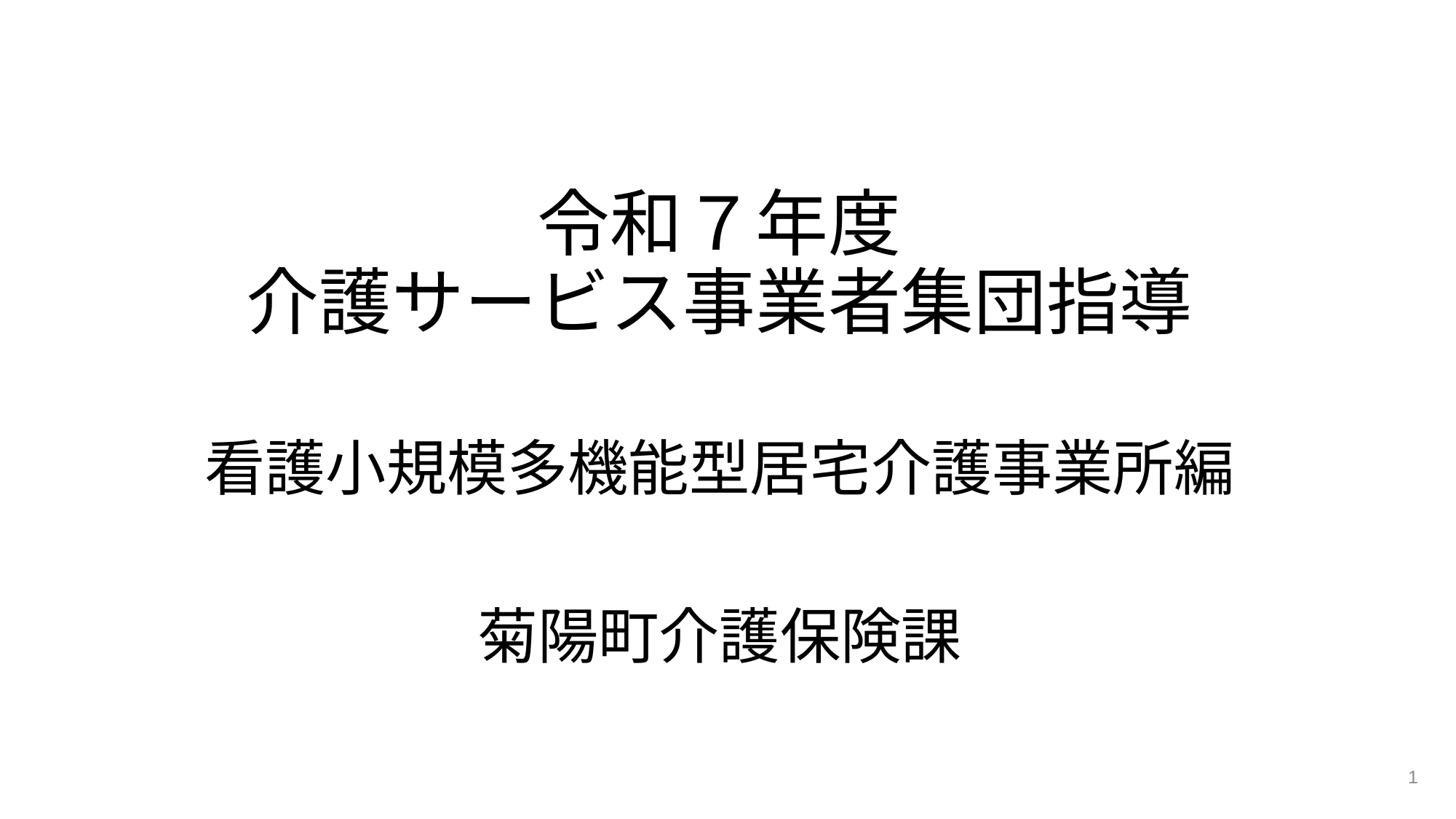

# 令和７年度 介護サービス事業者集団指導
看護小規模多機能型居宅介護事業所編
菊陽町介護保険課
1